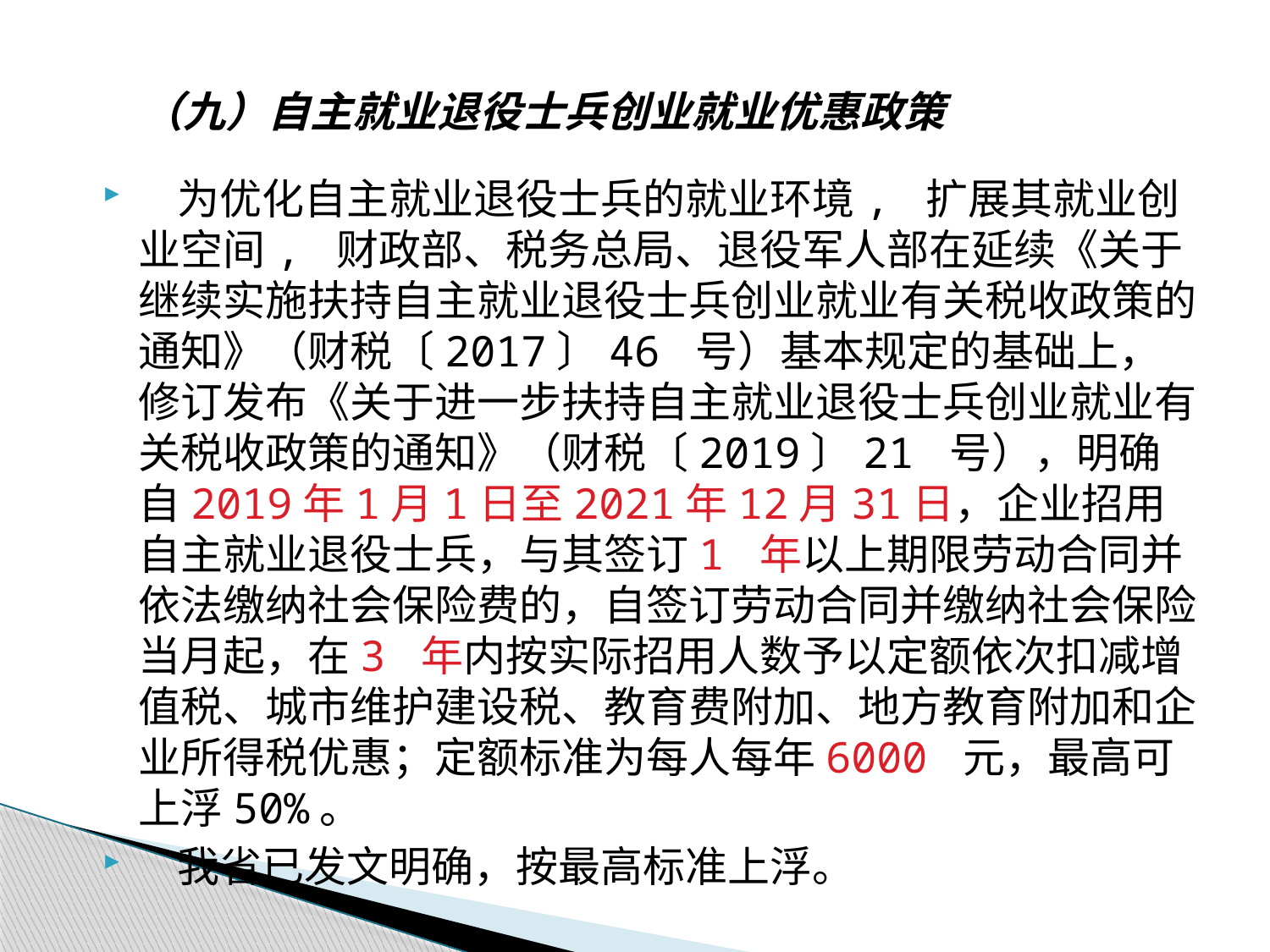

# （九）自主就业退役士兵创业就业优惠政策
   为优化自主就业退役士兵的就业环境, 扩展其就业创业空间, 财政部、税务总局、退役军人部在延续《关于继续实施扶持自主就业退役士兵创业就业有关税收政策的通知》（财税〔2017〕46 号）基本规定的基础上，修订发布《关于进一步扶持自主就业退役士兵创业就业有关税收政策的通知》（财税〔2019〕21 号），明确自2019年1月1日至2021年12月31日，企业招用自主就业退役士兵，与其签订1 年以上期限劳动合同并依法缴纳社会保险费的，自签订劳动合同并缴纳社会保险当月起，在3 年内按实际招用人数予以定额依次扣减增值税、城市维护建设税、教育费附加、地方教育附加和企业所得税优惠；定额标准为每人每年6000 元，最高可上浮50%。
   我省已发文明确，按最高标准上浮。